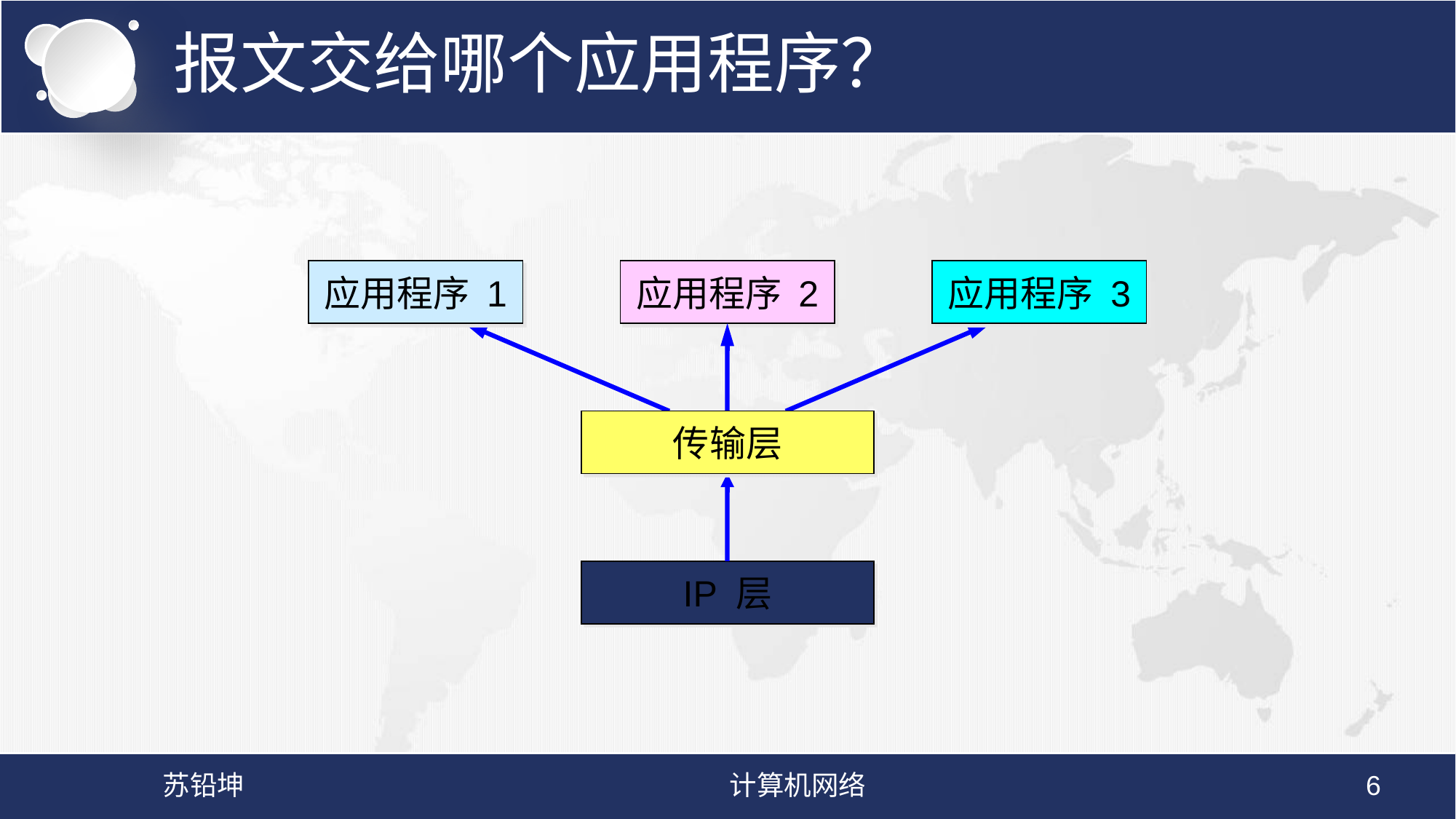

# 报文交给哪个应用程序？

应用程序 1
应用程序 2
应用程序 3

传输层

IP 层
苏铅坤
计算机网络
6